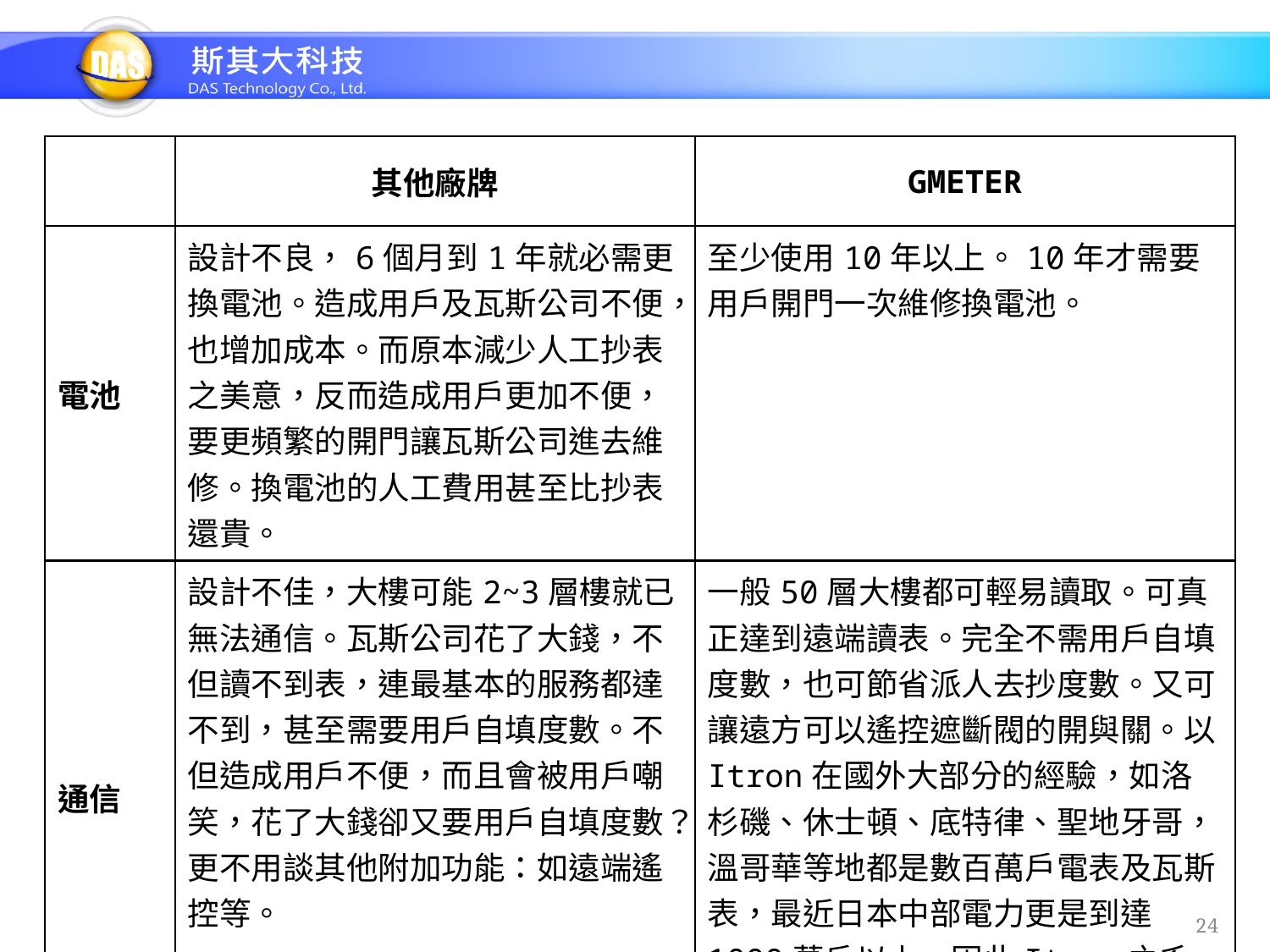

|  | 其他廠牌 | GMETER |
| --- | --- | --- |
| 電池 | 設計不良，6個月到1年就必需更換電池。造成用戶及瓦斯公司不便，也增加成本。而原本減少人工抄表之美意，反而造成用戶更加不便，要更頻繁的開門讓瓦斯公司進去維修。換電池的人工費用甚至比抄表還貴。 | 至少使用10年以上。10年才需要用戶開門一次維修換電池。 |
| 通信 | 設計不佳，大樓可能2~3層樓就已無法通信。瓦斯公司花了大錢，不但讀不到表，連最基本的服務都達不到，甚至需要用戶自填度數。不但造成用戶不便，而且會被用戶嘲笑，花了大錢卻又要用戶自填度數？更不用談其他附加功能：如遠端遙控等。 | 一般50層大樓都可輕易讀取。可真正達到遠端讀表。完全不需用戶自填度數，也可節省派人去抄度數。又可讓遠方可以遙控遮斷閥的開與關。以Itron在國外大部分的經驗，如洛杉磯、休士頓、底特律、聖地牙哥，溫哥華等地都是數百萬戶電表及瓦斯表，最近日本中部電力更是到達1000萬戶以上，因此Itron之系統及通信能力絕對是全球第一名。 |
24